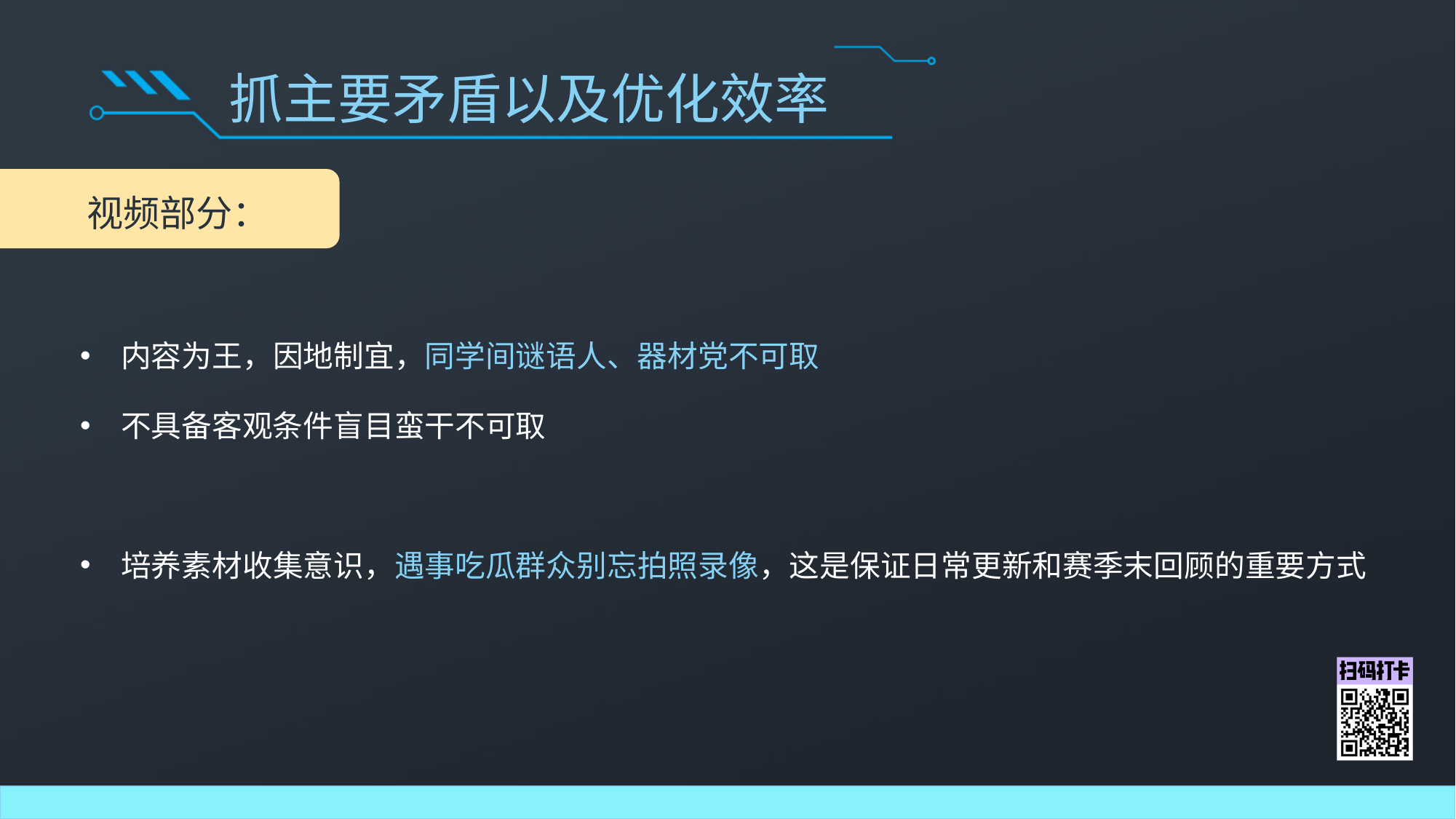

抓主要矛盾以及优化效率

视频部分：
内容为王，因地制宜，同学间谜语人、器材党不可取
不具备客观条件盲目蛮干不可取

培养素材收集意识，遇事吃瓜群众别忘拍照录像，这是保证日常更新和赛季末回顾的重要方式